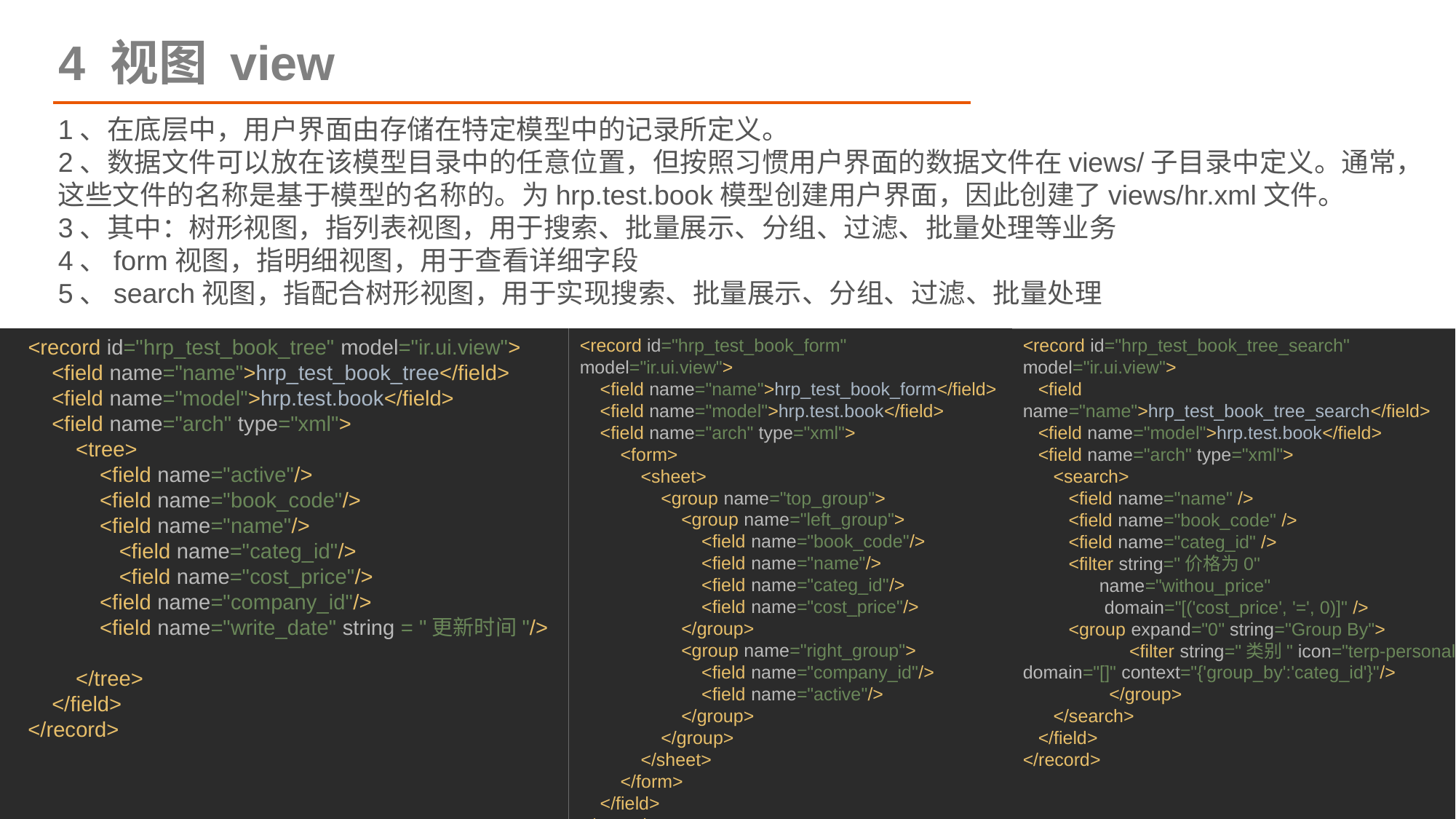

4 视图 view
1、在底层中，用户界面由存储在特定模型中的记录所定义。
2、数据文件可以放在该模型目录中的任意位置，但按照习惯用户界面的数据文件在views/子目录中定义。通常，这些文件的名称是基于模型的名称的。为hrp.test.book模型创建用户界面，因此创建了views/hr.xml文件。
3、其中：树形视图，指列表视图，用于搜索、批量展示、分组、过滤、批量处理等业务
4、form视图，指明细视图，用于查看详细字段
5、search视图，指配合树形视图，用于实现搜索、批量展示、分组、过滤、批量处理
   <record id="hrp_test_book_tree" model="ir.ui.view">
       <field name="name">hrp_test_book_tree</field>
       <field name="model">hrp.test.book</field>
       <field name="arch" type="xml">
           <tree>
               <field name="active"/>
               <field name="book_code"/>
               <field name="name"/>
	<field name="categ_id"/>
	<field name="cost_price"/>
               <field name="company_id"/>
               <field name="write_date" string = "更新时间"/>
           </tree>
       </field>
   </record>

<record id="hrp_test_book_form" model="ir.ui.view">
    <field name="name">hrp_test_book_form</field>
    <field name="model">hrp.test.book</field>
    <field name="arch" type="xml">
        <form>
            <sheet>
                <group name="top_group">
                    <group name="left_group">
                        <field name="book_code"/>
                        <field name="name"/>
                        <field name="categ_id"/>
                        <field name="cost_price"/>
                    </group>
                    <group name="right_group">
                        <field name="company_id"/>
                        <field name="active"/>
                    </group>
                </group>
            </sheet>
        </form>
    </field>
</record>
<record id="hrp_test_book_tree_search" model="ir.ui.view">
   <field name="name">hrp_test_book_tree_search</field>
   <field name="model">hrp.test.book</field>
   <field name="arch" type="xml">
      <search>
         <field name="name" />
         <field name="book_code" />
         <field name="categ_id" />
         <filter string="价格为0"
               name="withou_price"
                domain="[('cost_price', '=', 0)]" />
         <group expand="0" string="Group By">
                     <filter string="类别" icon="terp-personal" domain="[]" context="{'group_by':'categ_id'}"/>
                 </group>
      </search>
   </field>
</record>